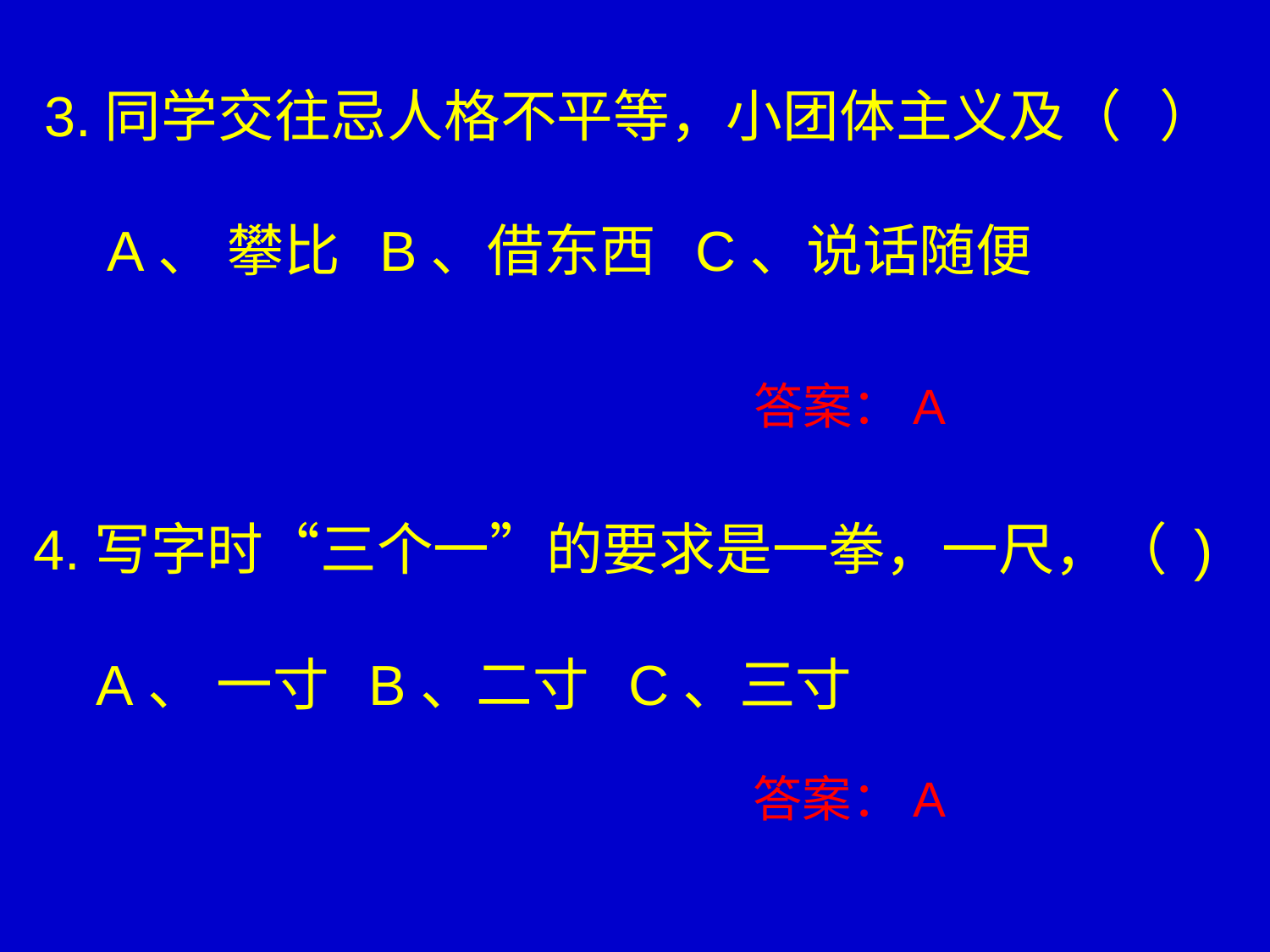

3.同学交往忌人格不平等，小团体主义及（   ）

    A、 攀比  B、借东西  C、说话随便
答案：A
4.写字时“三个一”的要求是一拳，一尺，（ )

    A、 一寸  B、二寸  C、三寸
答案：A